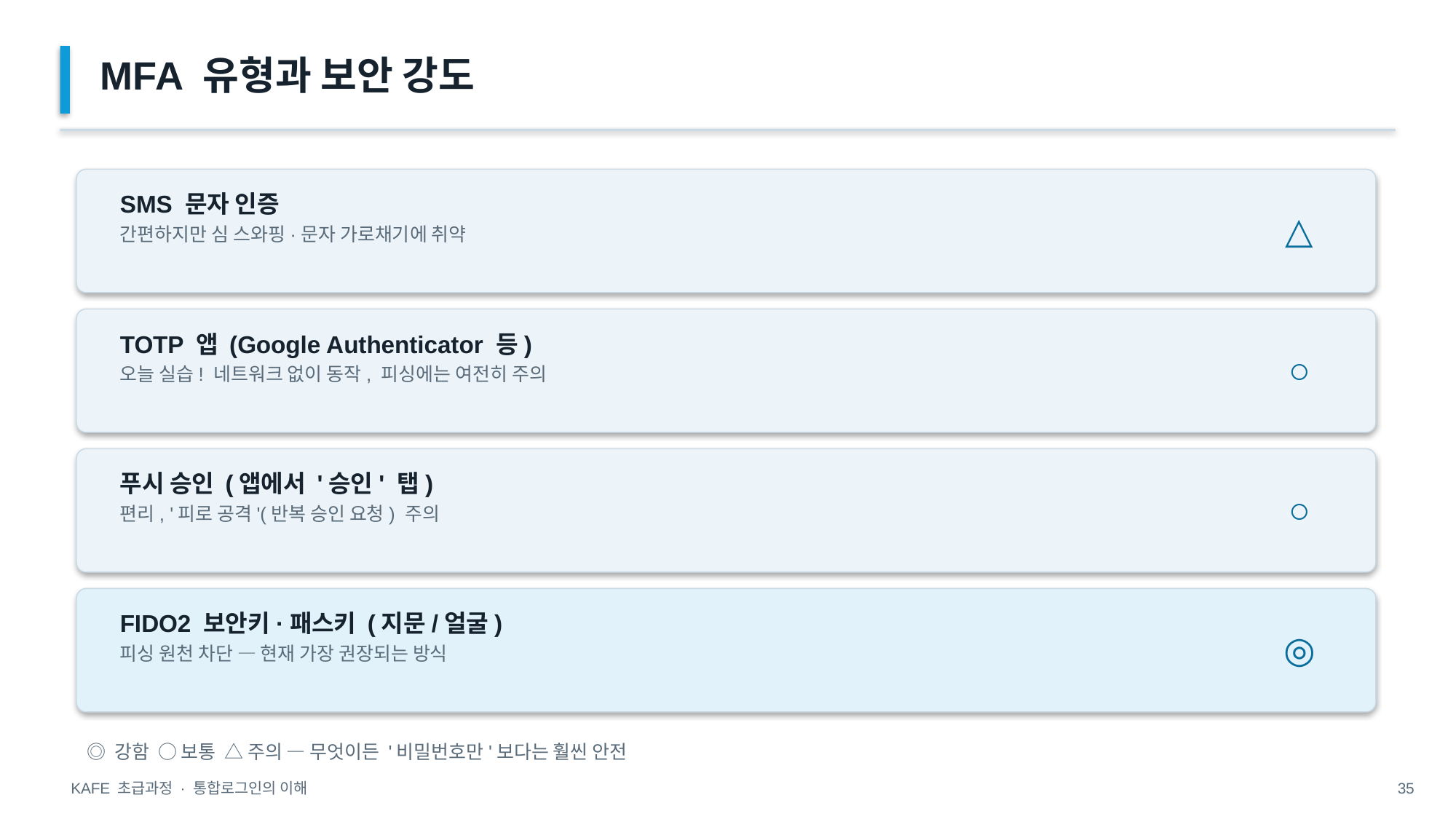

MFA 유형과 보안 강도

SMS 문자 인증
간편하지만 심 스와핑·문자 가로채기에 취약
△

TOTP 앱 (Google Authenticator 등)
오늘 실습! 네트워크 없이 동작, 피싱에는 여전히 주의
○

푸시 승인 (앱에서 '승인' 탭)
편리, '피로 공격'(반복 승인 요청) 주의
○

FIDO2 보안키·패스키 (지문/얼굴)
피싱 원천 차단 — 현재 가장 권장되는 방식
◎
◎ 강함  ○ 보통  △ 주의 — 무엇이든 '비밀번호만'보다는 훨씬 안전
KAFE 초급과정 · 통합로그인의 이해
35